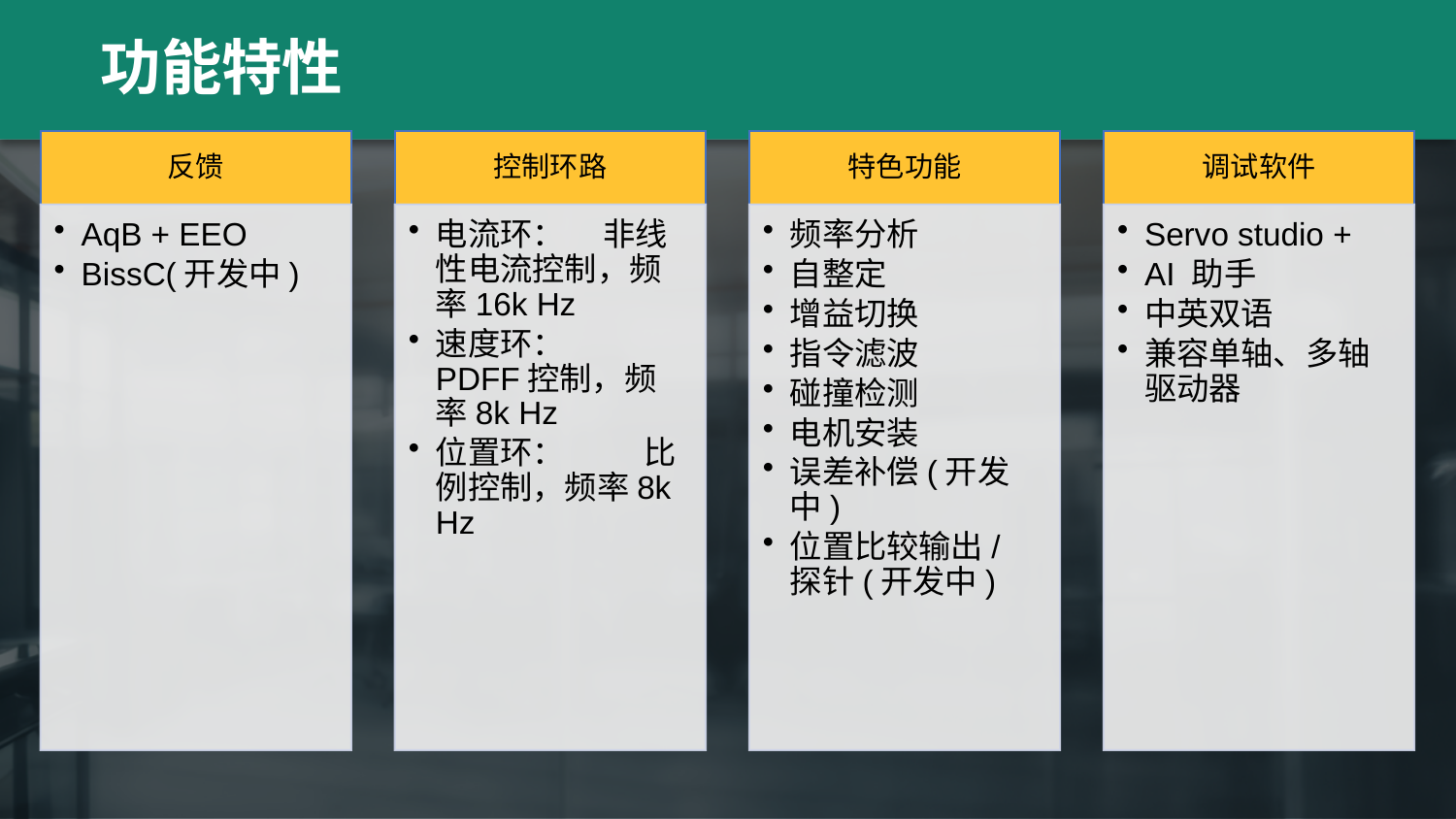

# 功能特性
反馈
AqB + EEO
BissC(开发中)
控制环路
电流环：	   非线性电流控制，频率16k Hz
速度环：      PDFF控制，频率8k Hz
位置环：           比例控制，频率8k Hz
特色功能
频率分析
自整定
增益切换
指令滤波
碰撞检测
电机安装
误差补偿(开发中)
位置比较输出/ 探针(开发中)
调试软件
Servo studio +
AI 助手
中英双语
兼容单轴、多轴驱动器